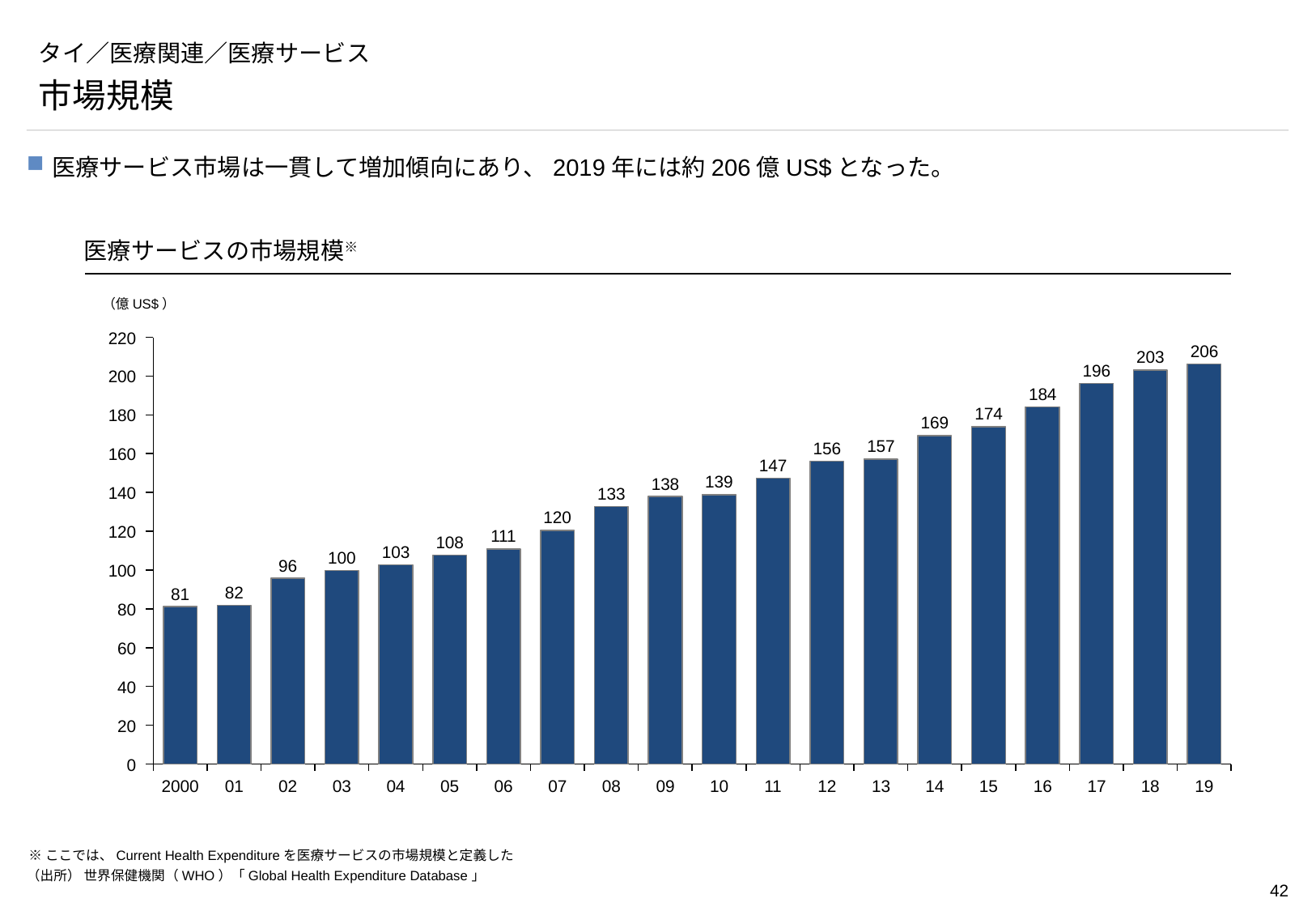

# タイ／医療関連／医療サービス
市場規模
医療サービス市場は一貫して増加傾向にあり、2019年には約206億US$となった。
医療サービスの市場規模※
（億US$）

### Chart

| Category |  |
|---|---|
220
206
203
196
200
184
174
180
169
157
156
160
147
139
138
140
133
120
120
111
108
103
100
96
100
82
81
80
60
40
20
0
2000
01
02
03
04
05
06
07
08
09
10
11
12
13
14
15
16
17
18
19
※ここでは、Current Health Expenditureを医療サービスの市場規模と定義した
（出所） 世界保健機関（WHO）「Global Health Expenditure Database」